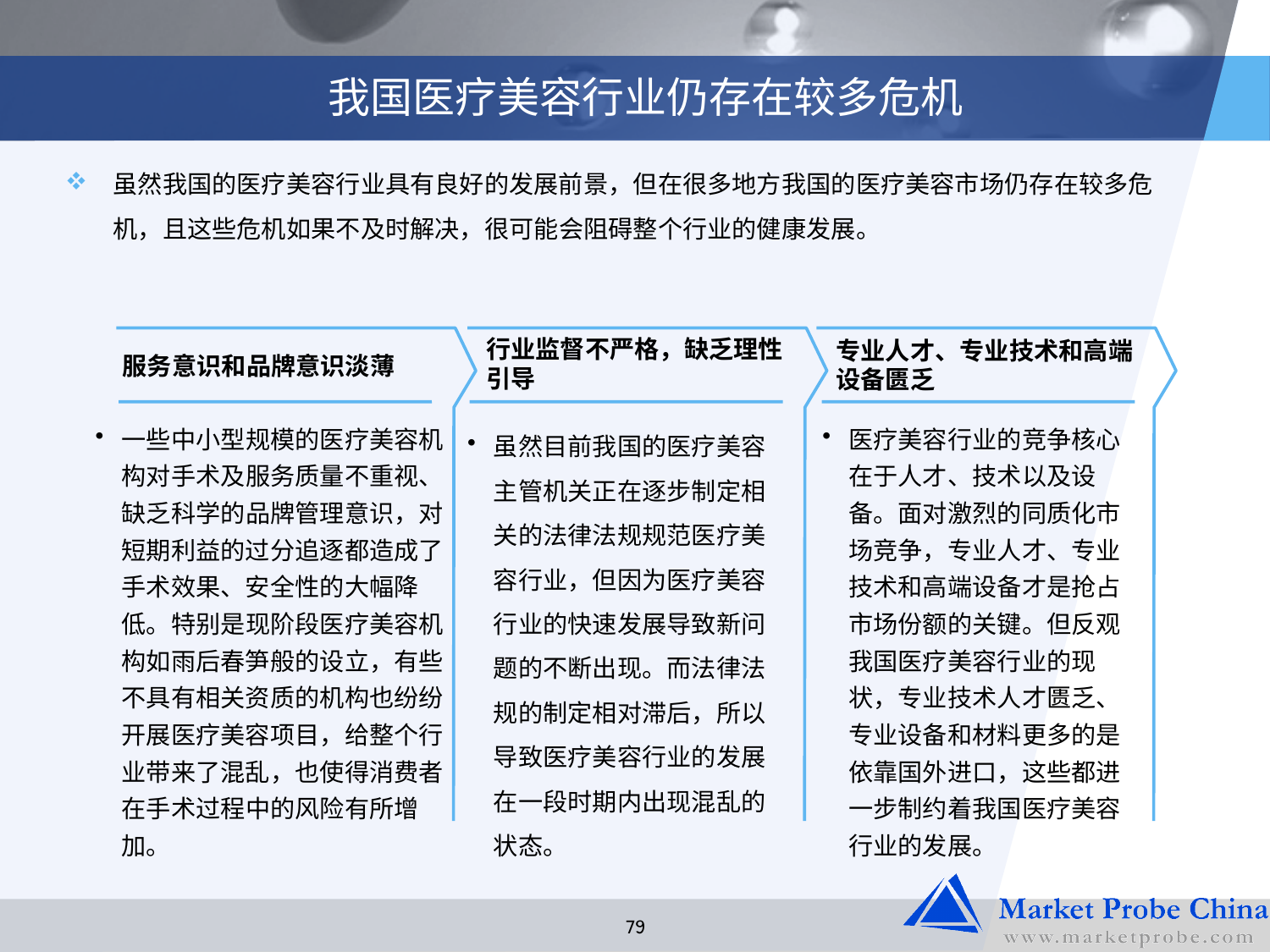

# 我国医疗美容行业仍存在较多危机
虽然我国的医疗美容行业具有良好的发展前景，但在很多地方我国的医疗美容市场仍存在较多危机，且这些危机如果不及时解决，很可能会阻碍整个行业的健康发展。

行业监督不严格，缺乏理性引导
专业人才、专业技术和高端设备匮乏
服务意识和品牌意识淡薄

一些中小型规模的医疗美容机构对手术及服务质量不重视、缺乏科学的品牌管理意识，对短期利益的过分追逐都造成了手术效果、安全性的大幅降低。特别是现阶段医疗美容机构如雨后春笋般的设立，有些不具有相关资质的机构也纷纷开展医疗美容项目，给整个行业带来了混乱，也使得消费者在手术过程中的风险有所增加。
虽然目前我国的医疗美容主管机关正在逐步制定相关的法律法规规范医疗美容行业，但因为医疗美容行业的快速发展导致新问题的不断出现。而法律法规的制定相对滞后，所以导致医疗美容行业的发展在一段时期内出现混乱的状态。
医疗美容行业的竞争核心在于人才、技术以及设备。面对激烈的同质化市场竞争，专业人才、专业技术和高端设备才是抢占市场份额的关键。但反观我国医疗美容行业的现状，专业技术人才匮乏、专业设备和材料更多的是依靠国外进口，这些都进一步制约着我国医疗美容行业的发展。
79